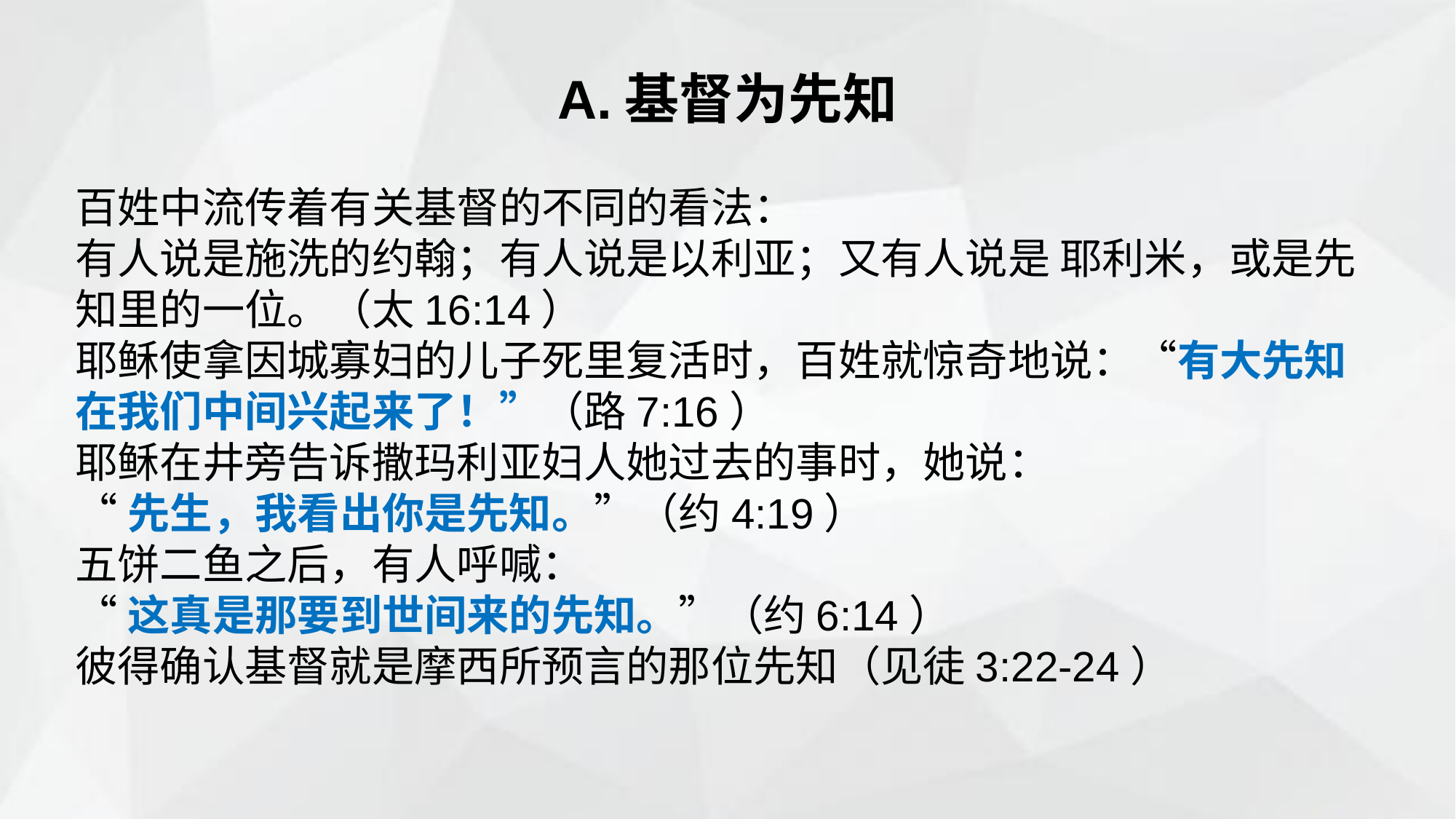

A.基督为先知

百姓中流传着有关基督的不同的看法：
有人说是施洗的约翰；有人说是以利亚；又有人说是 耶利米，或是先知里的一位。（太16:14）
耶稣使拿因城寡妇的儿子死里复活时，百姓就惊奇地说：“有大先知在我们中间兴起来了！”（路7:16）
耶稣在井旁告诉撒玛利亚妇人她过去的事时，她说：
“先生，我看出你是先知。”（约4:19）
五饼二鱼之后，有人呼喊：
“这真是那要到世间来的先知。”（约6:14）
彼得确认基督就是摩西所预言的那位先知（见徒3:22-24）

9